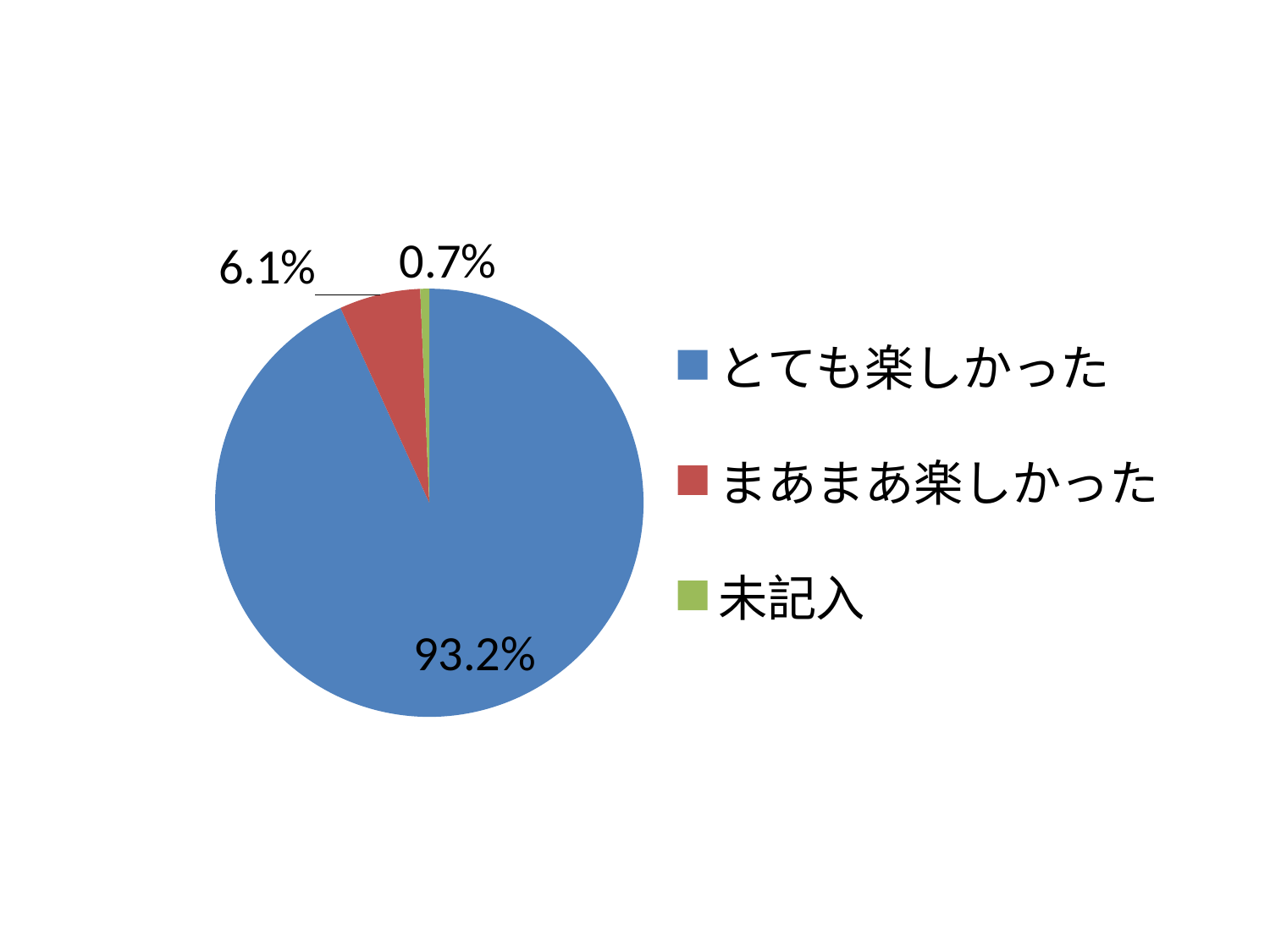

### Chart

| Category |  |
|---|---|
| とても楽しかった | 137.0 |
| まあまあ楽しかった | 9.0 |
| 未記入 | 1.0 |